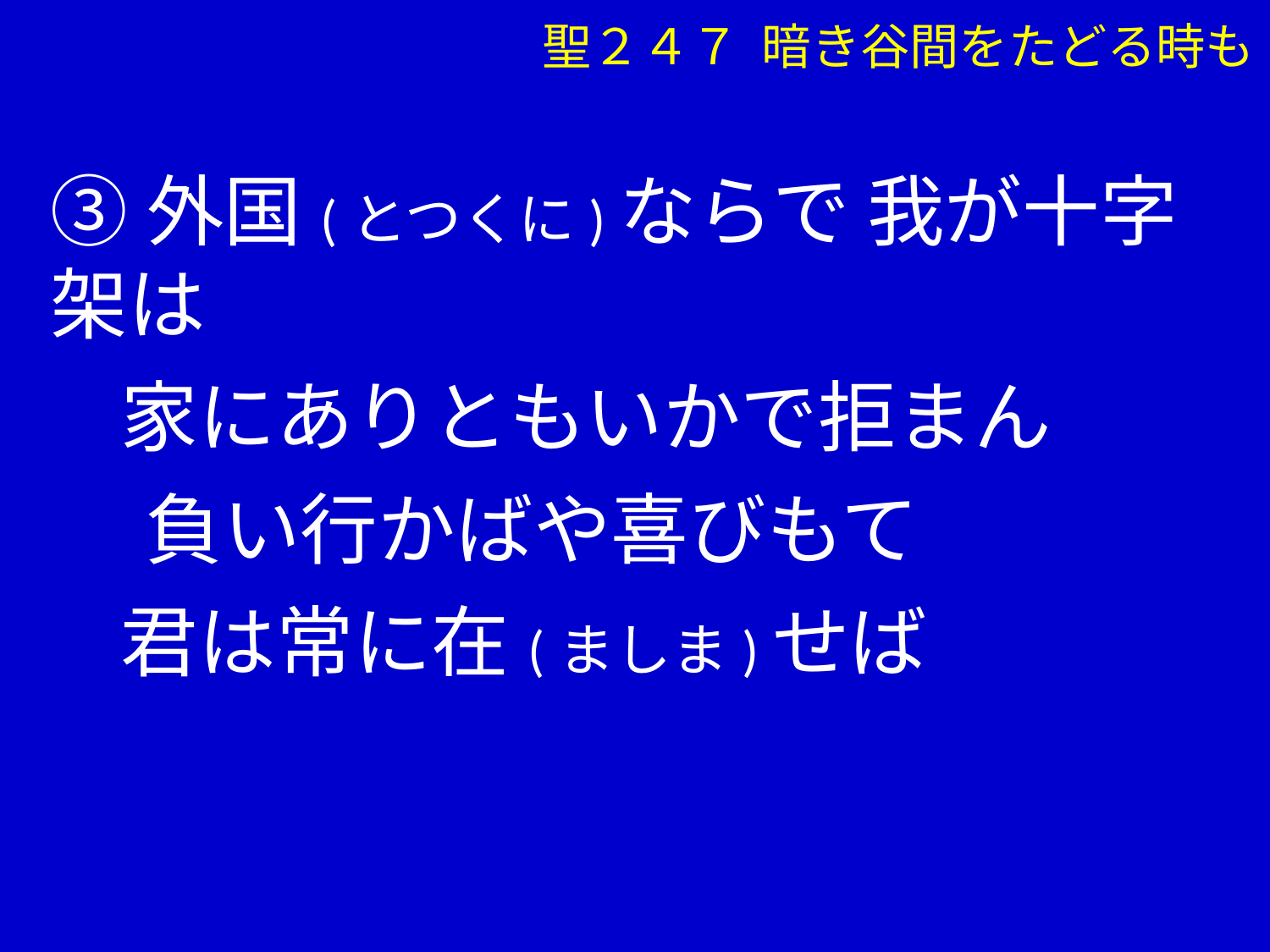

聖２４７  暗き谷間をたどる時も
③外国(とつくに)ならで 我が十字架は
   家にありともいかで拒まん
　 負い行かばや喜びもて
   君は常に在(ましま)せば